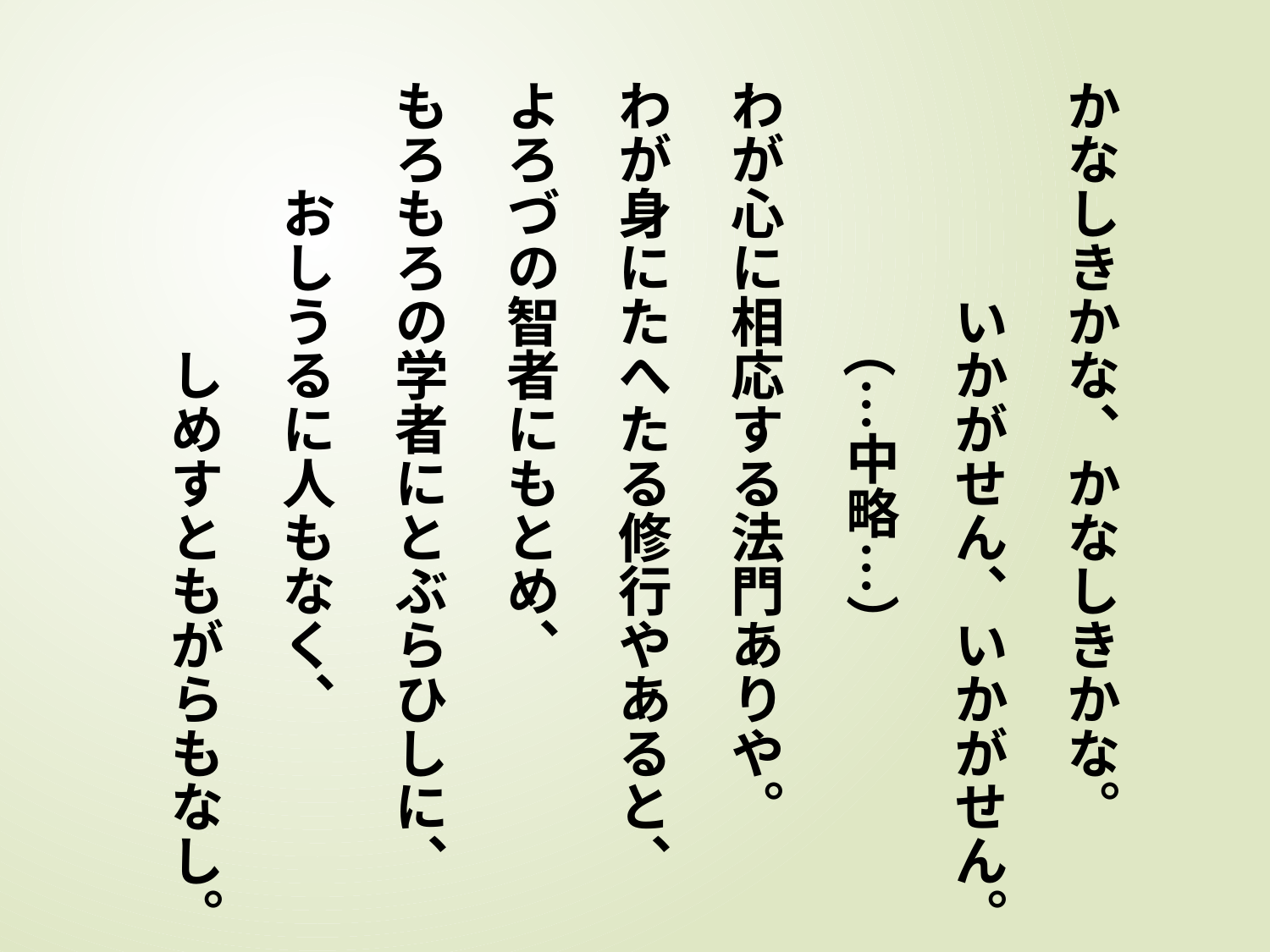

かなしきかな、かなしきかな。
　　　　いかがせん、いかがせん。
（…中略…）
わが心に相応する法門ありや。
わが身にたへたる修行やあると、
よろづの智者にもとめ、
もろもろの学者にとぶらひしに、
　　おしうるに人もなく、
　　　　　しめすともがらもなし。